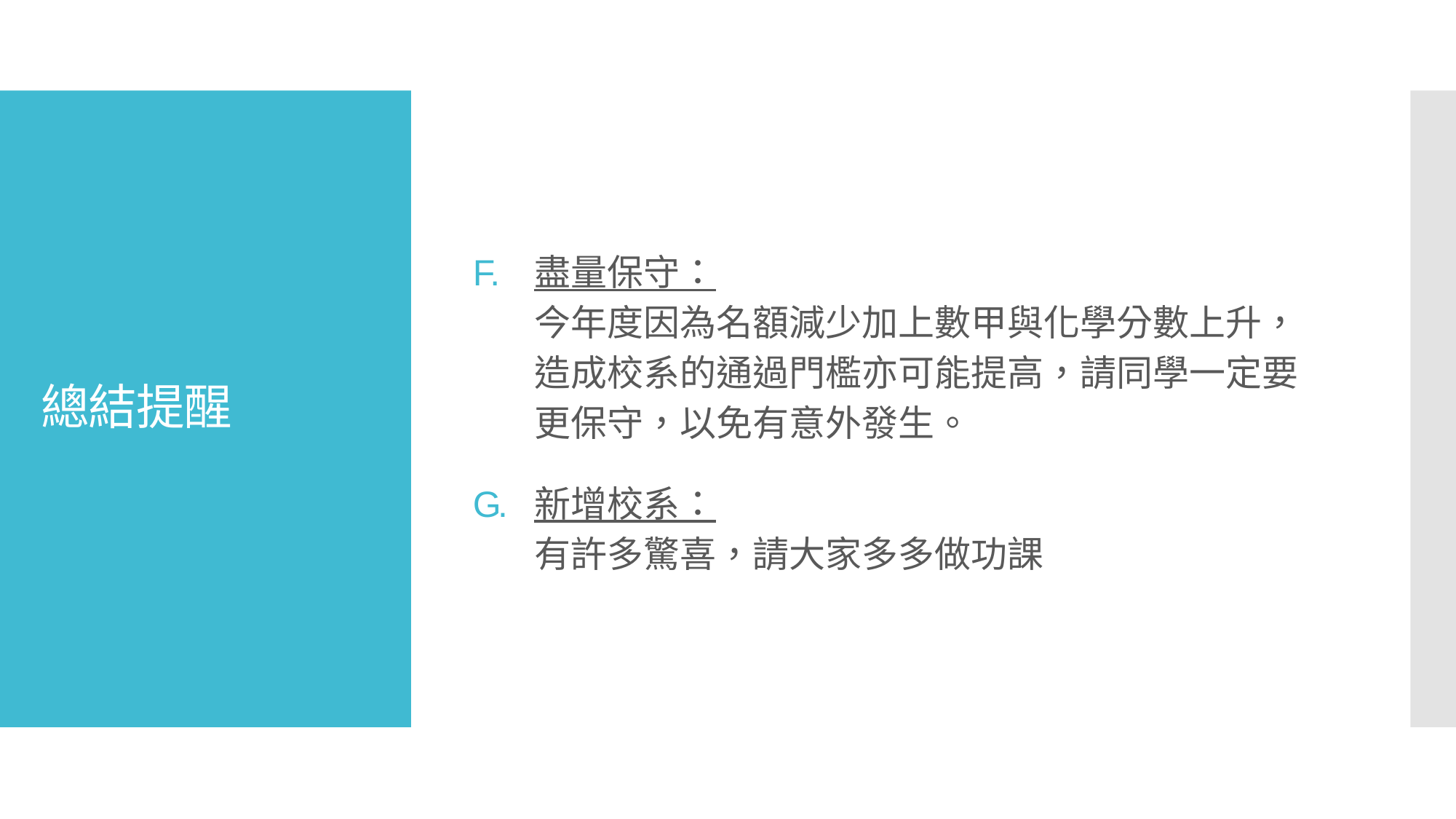

盡量保守：
今年度因為名額減少加上數甲與化學分數上升，造成校系的通過門檻亦可能提高，請同學一定要更保守，以免有意外發生。
新增校系：
有許多驚喜，請大家多多做功課
# 總結提醒